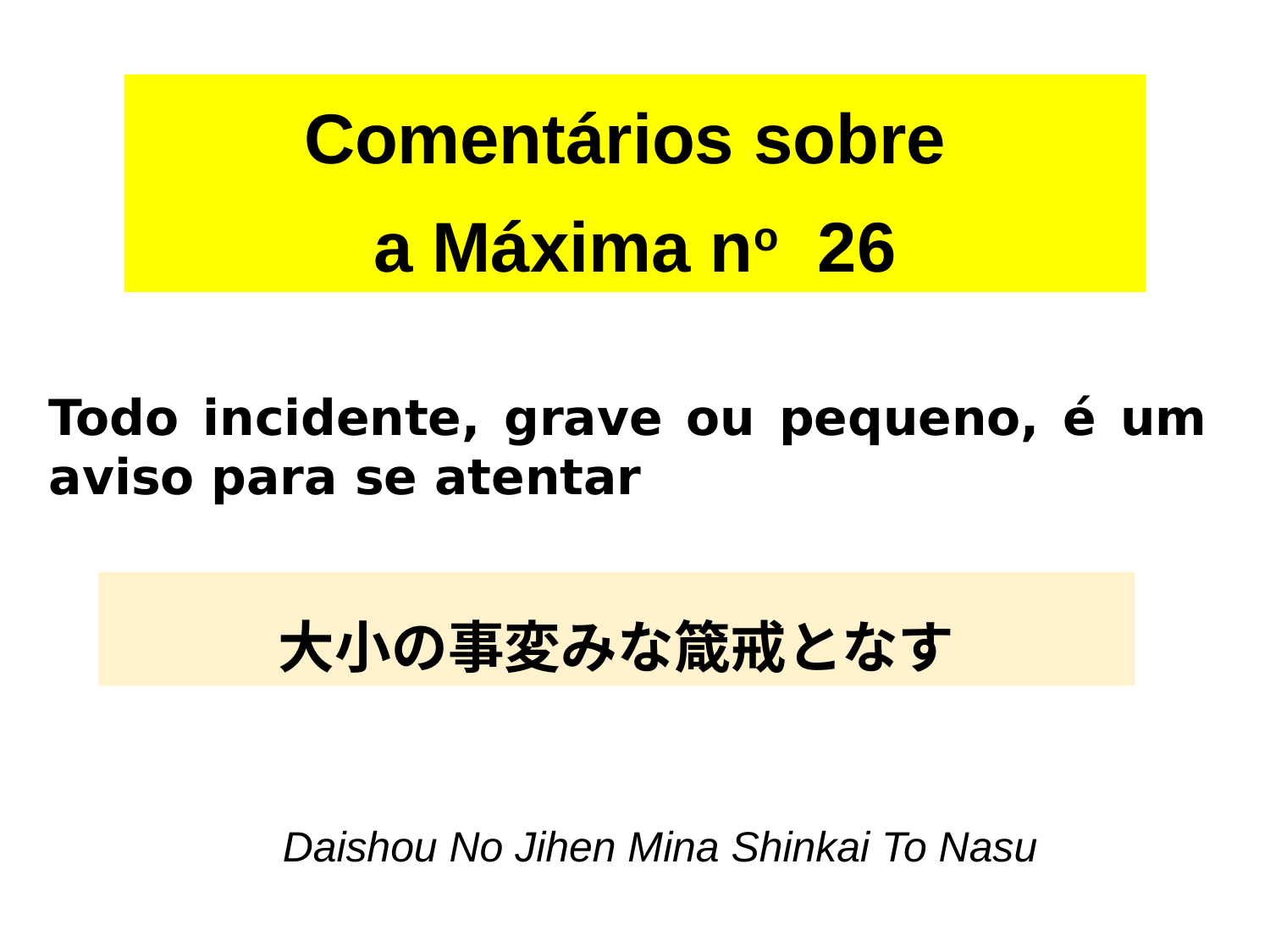

Comentários sobre
a Máxima no  26
Todo incidente, grave ou pequeno, é um aviso para se atentar

大小の事変みな箴戒となす
Daishou No Jihen Mina Shinkai To Nasu